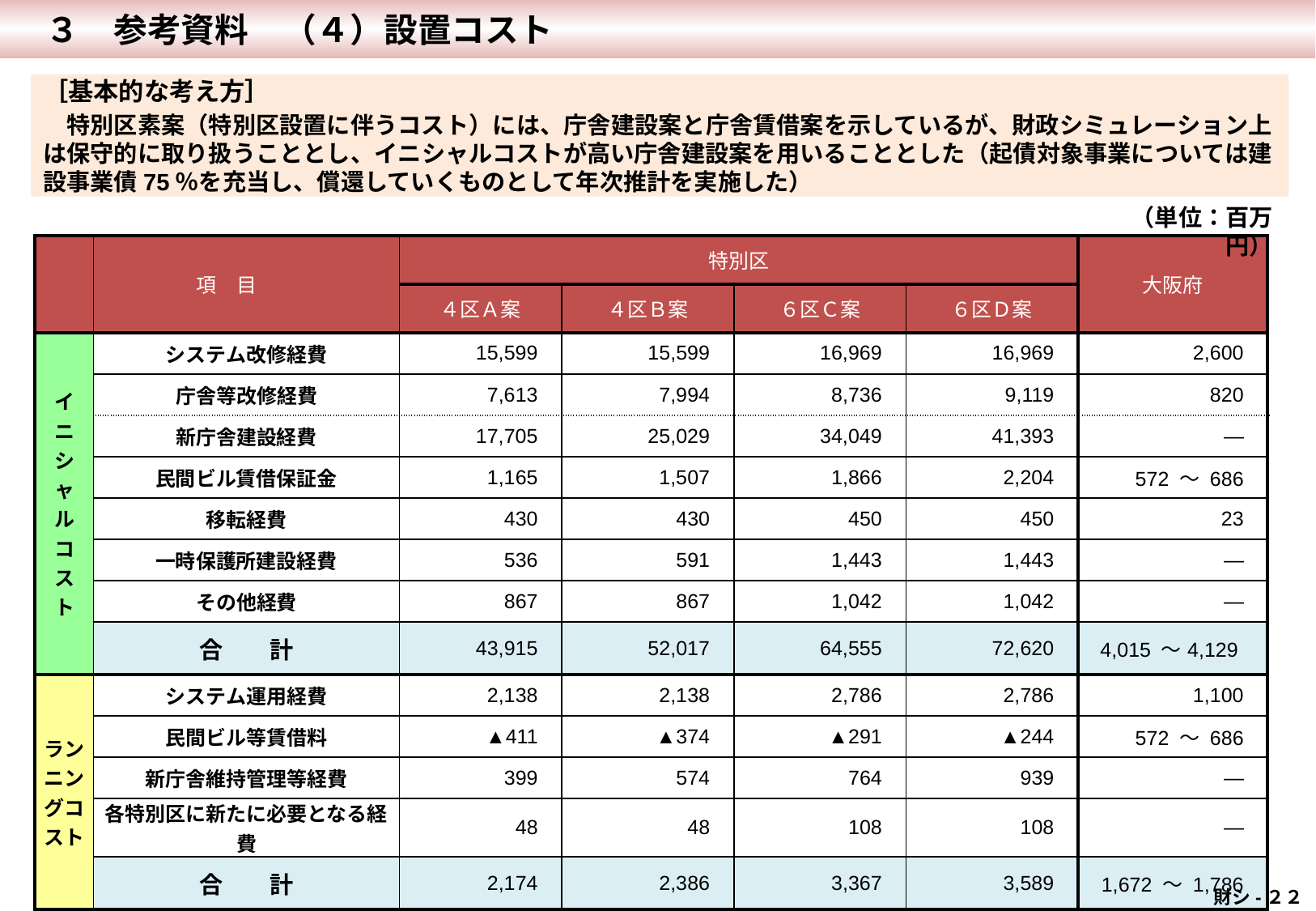

３　参考資料　（４）設置コスト
［基本的な考え方］
　特別区素案（特別区設置に伴うコスト）には、庁舎建設案と庁舎賃借案を示しているが、財政シミュレーション上は保守的に取り扱うこととし、イニシャルコストが高い庁舎建設案を用いることとした（起債対象事業については建設事業債75％を充当し、償還していくものとして年次推計を実施した）
（単位：百万円）
|  | 項　目 | 特別区 |  |  |  | 大阪府 |
| --- | --- | --- | --- | --- | --- | --- |
|  |  | ４区Ａ案 | ４区Ｂ案 | ６区Ｃ案 | ６区Ｄ案 |  |
| イニシャルコスト | システム改修経費 | 15,599 | 15,599 | 16,969 | 16,969 | 2,600 |
|  | 庁舎等改修経費 | 7,613 | 7,994 | 8,736 | 9,119 | 820 |
|  | 新庁舎建設経費 | 17,705 | 25,029 | 34,049 | 41,393 | ― |
|  | 民間ビル賃借保証金 | 1,165 | 1,507 | 1,866 | 2,204 | 572 ～ 686 |
|  | 移転経費 | 430 | 430 | 450 | 450 | 23 |
|  | 一時保護所建設経費 | 536 | 591 | 1,443 | 1,443 | ― |
|  | その他経費 | 867 | 867 | 1,042 | 1,042 | ― |
|  | 合　　計 | 43,915 | 52,017 | 64,555 | 72,620 | 4,015 ～4,129 |
| ランニングコスト | システム運用経費 | 2,138 | 2,138 | 2,786 | 2,786 | 1,100 |
|  | 民間ビル等賃借料 | ▲411 | ▲374 | ▲291 | ▲244 | 572 ～ 686 |
|  | 新庁舎維持管理等経費 | 399 | 574 | 764 | 939 | ― |
|  | 各特別区に新たに必要となる経費 | 48 | 48 | 108 | 108 | ― |
|  | 合　　計 | 2,174 | 2,386 | 3,367 | 3,589 | 1,672 ～ 1,786 |
 財シ-２２